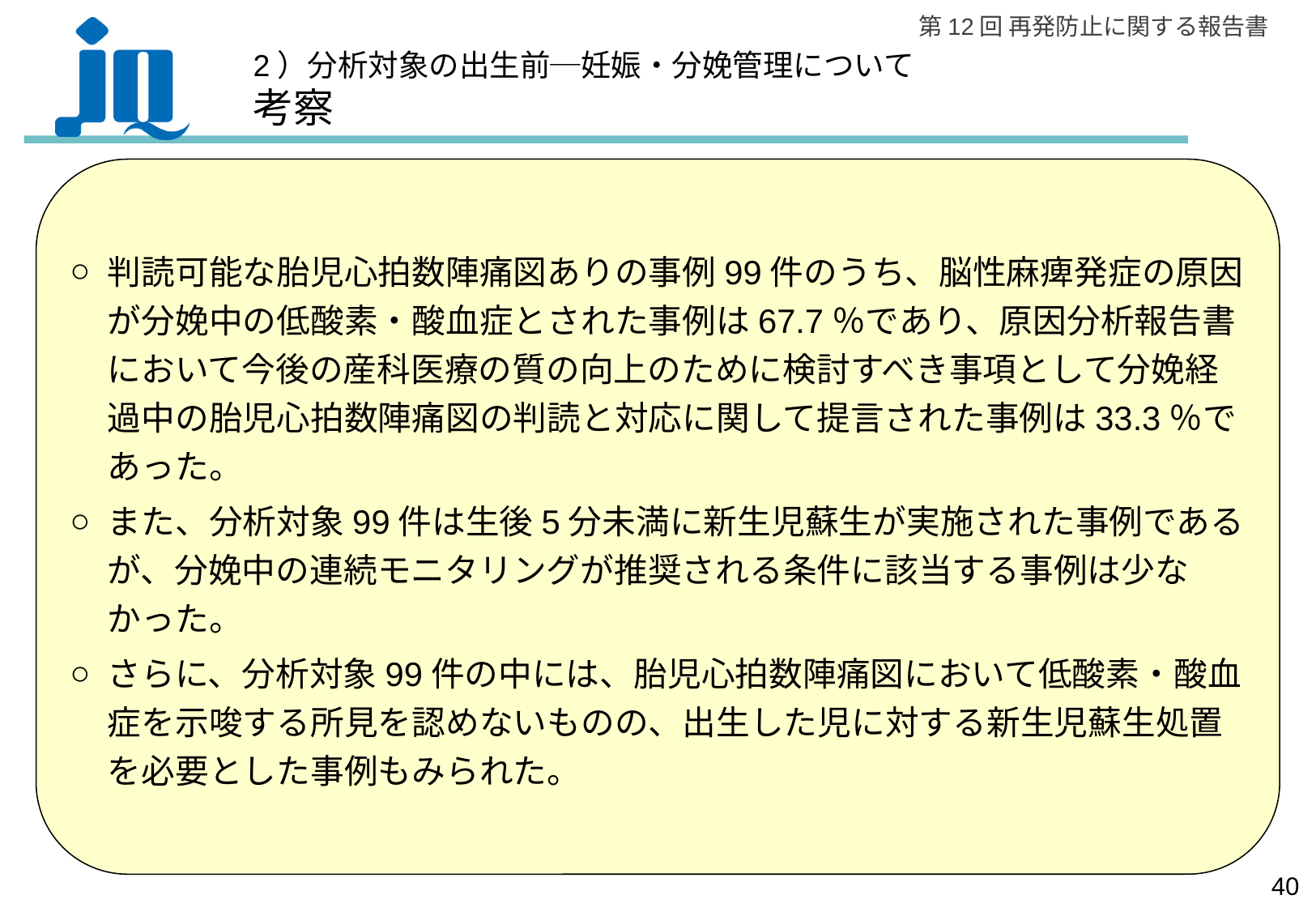

2）分析対象の出生前─妊娠・分娩管理について
考察
判読可能な胎児心拍数陣痛図ありの事例99件のうち、脳性麻痺発症の原因が分娩中の低酸素・酸血症とされた事例は67.7％であり、原因分析報告書において今後の産科医療の質の向上のために検討すべき事項として分娩経過中の胎児心拍数陣痛図の判読と対応に関して提言された事例は33.3％であった。
また、分析対象99件は生後5分未満に新生児蘇生が実施された事例であるが、分娩中の連続モニタリングが推奨される条件に該当する事例は少なかった。
さらに、分析対象99件の中には、胎児心拍数陣痛図において低酸素・酸血症を示唆する所見を認めないものの、出生した児に対する新生児蘇生処置を必要とした事例もみられた。
40